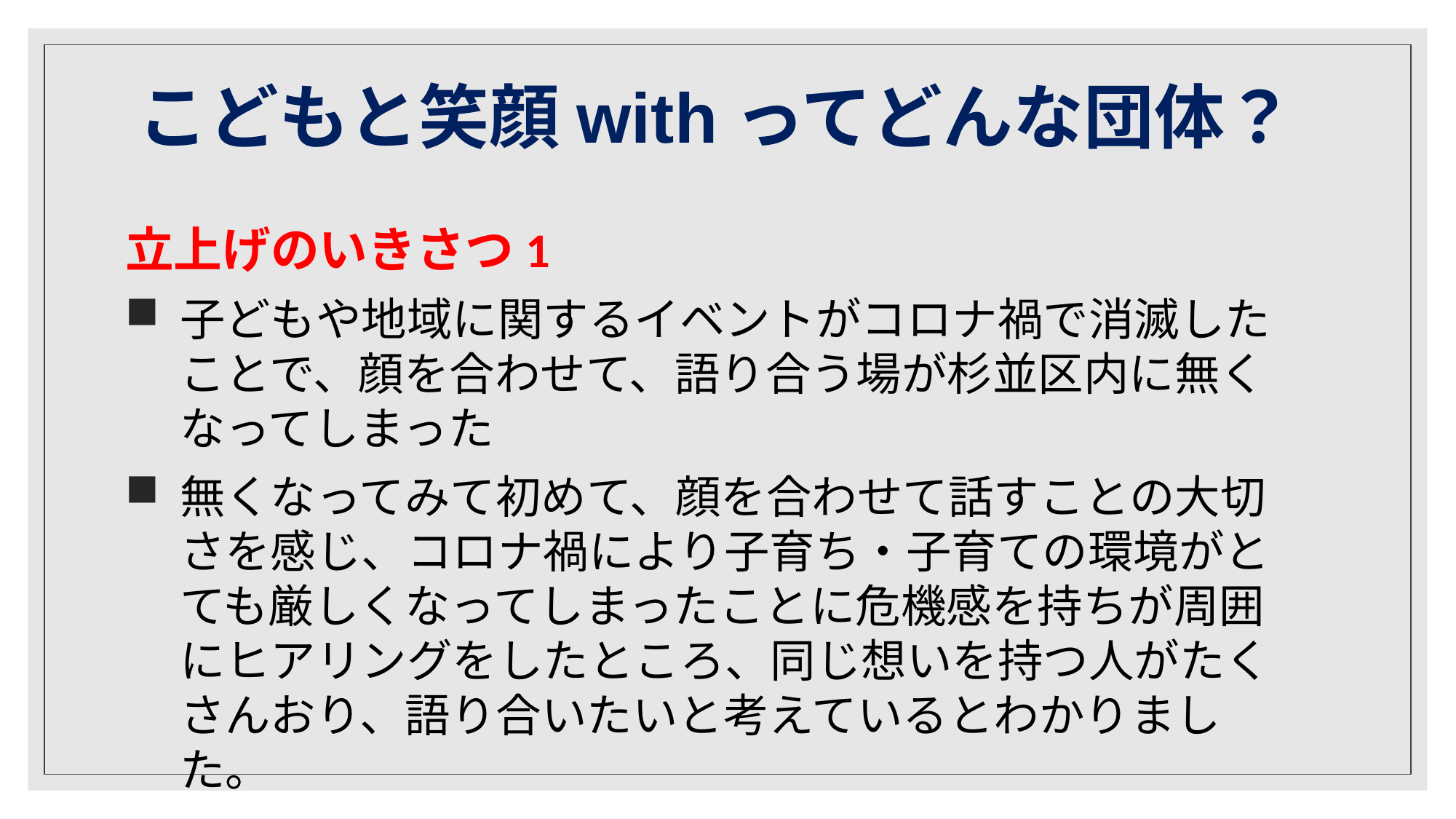

# こどもと笑顔withってどんな団体？
立上げのいきさつ1
子どもや地域に関するイベントがコロナ禍で消滅したことで、顔を合わせて、語り合う場が杉並区内に無くなってしまった
無くなってみて初めて、顔を合わせて話すことの大切さを感じ、コロナ禍により子育ち・子育ての環境がとても厳しくなってしまったことに危機感を持ちが周囲にヒアリングをしたところ、同じ想いを持つ人がたくさんおり、語り合いたいと考えているとわかりました。